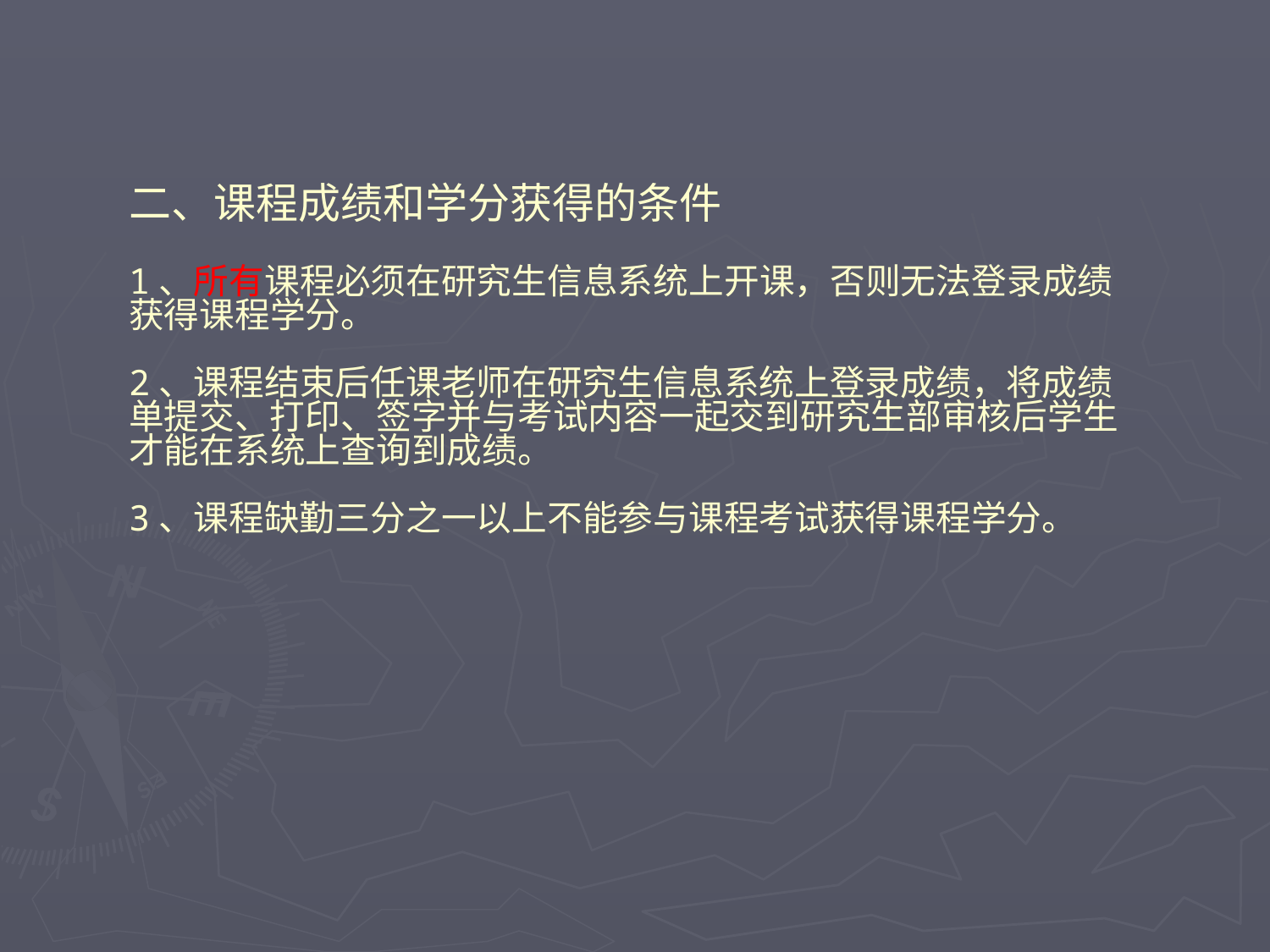

二、课程成绩和学分获得的条件

1、所有课程必须在研究生信息系统上开课，否则无法登录成绩获得课程学分。

2、课程结束后任课老师在研究生信息系统上登录成绩，将成绩单提交、打印、签字并与考试内容一起交到研究生部审核后学生才能在系统上查询到成绩。

3、课程缺勤三分之一以上不能参与课程考试获得课程学分。